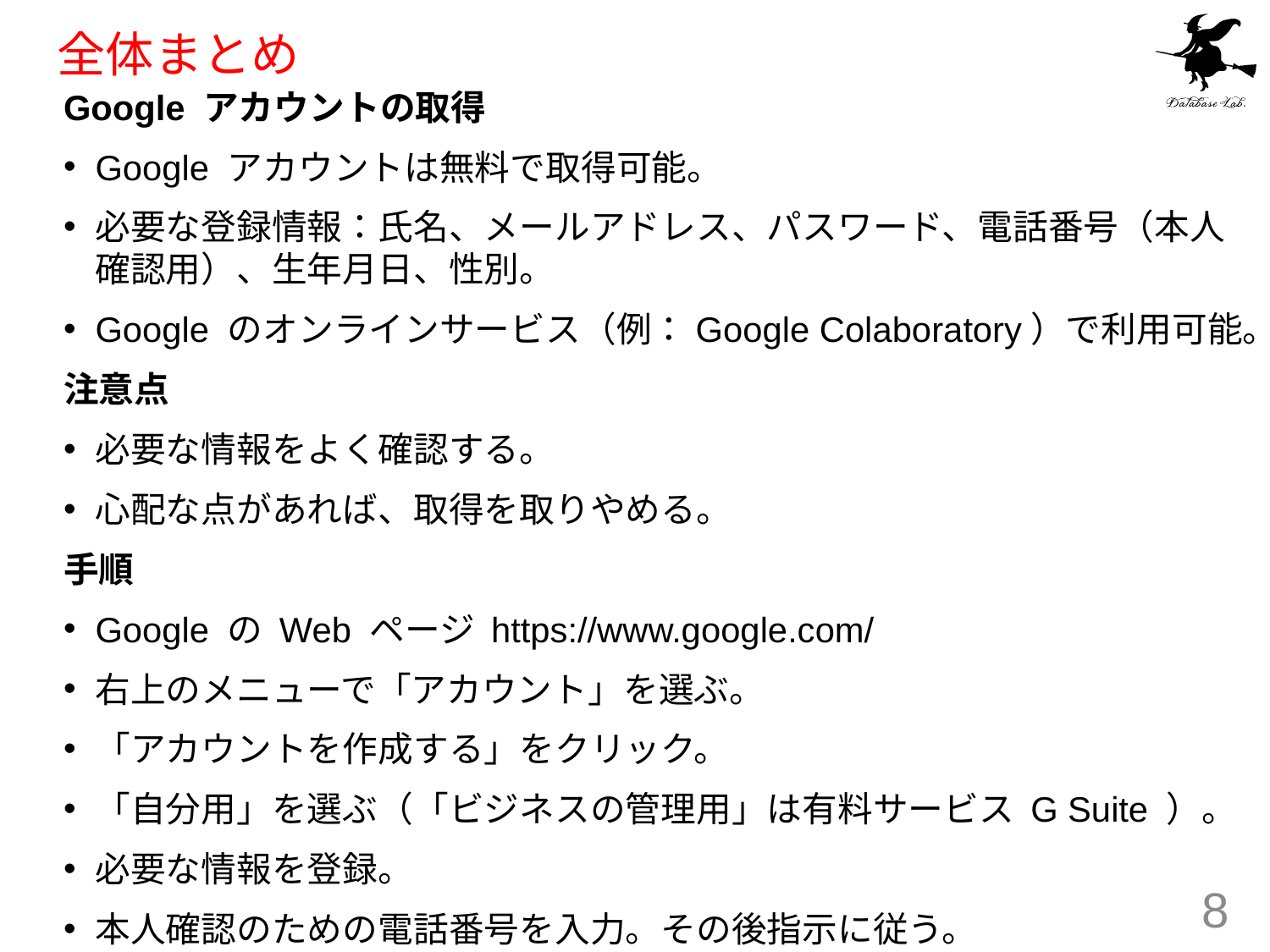

# 全体まとめ
Google アカウントの取得
Google アカウントは無料で取得可能。
必要な登録情報：氏名、メールアドレス、パスワード、電話番号（本人確認用）、生年月日、性別。
Google のオンラインサービス（例：Google Colaboratory）で利用可能。
注意点
必要な情報をよく確認する。
心配な点があれば、取得を取りやめる。
手順
Google の Web ページ https://www.google.com/
右上のメニューで「アカウント」を選ぶ。
「アカウントを作成する」をクリック。
「自分用」を選ぶ（「ビジネスの管理用」は有料サービス G Suite ）。
必要な情報を登録。
本人確認のための電話番号を入力。その後指示に従う。

8